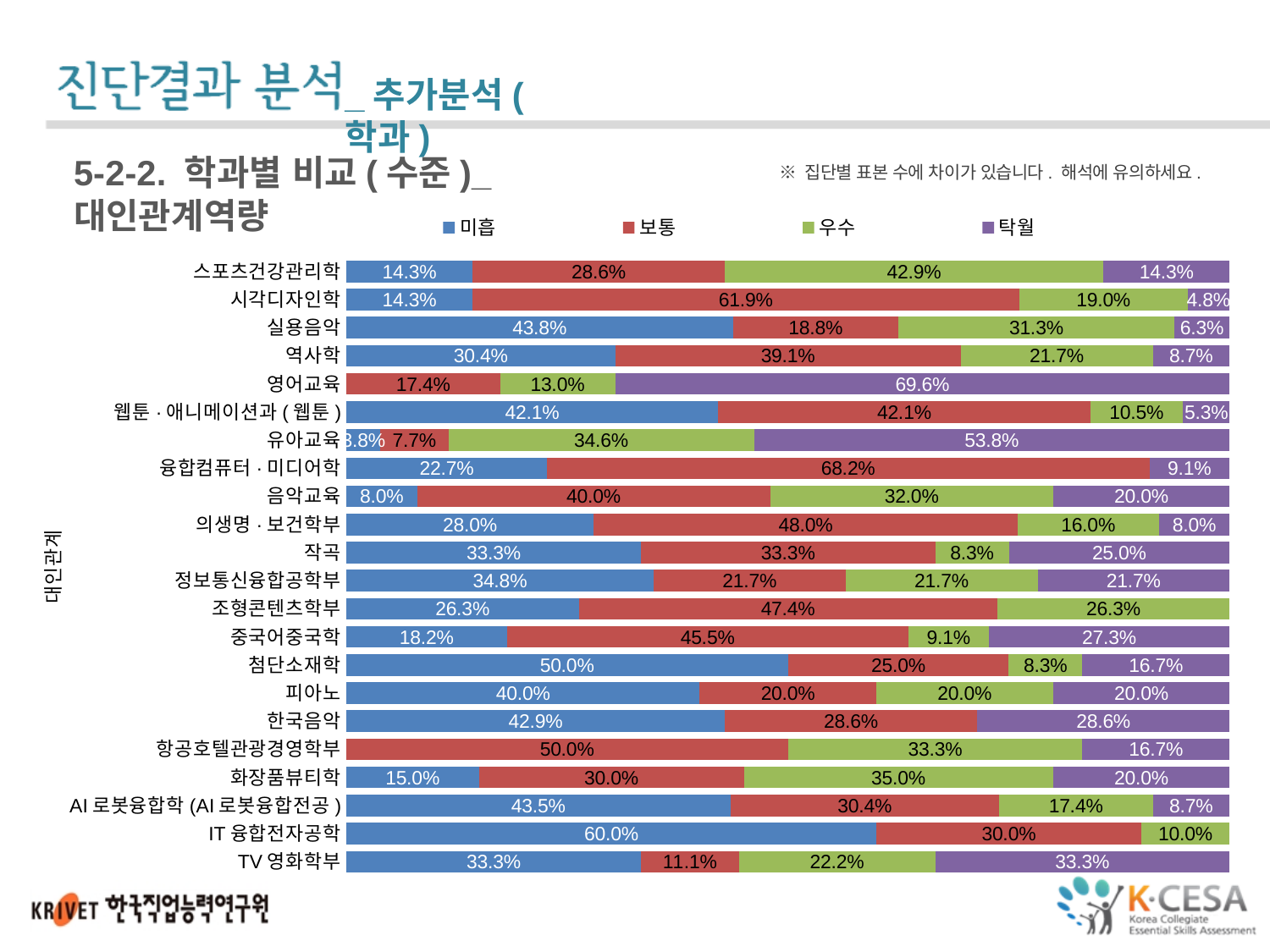

_추가분석(학과)
5-2-2. 학과별 비교(수준)_대인관계역량
※ 집단별 표본 수에 차이가 있습니다. 해석에 유의하세요.

### Chart

| Category | 미흡 | 보통 | 우수 | 탁월 |
|---|---|---|---|---|
| 스포츠건강관리학 | 0.14285714285714285 | 0.2857142857142857 | 0.42857142857142855 | 0.14285714285714285 |
| 시각디자인학 | 0.14285714285714285 | 0.6190476190476191 | 0.19047619047619047 | 0.047619047619047616 |
| 실용음악 | 0.4375 | 0.1875 | 0.3125 | 0.0625 |
| 역사학 | 0.30434782608695654 | 0.391304347826087 | 0.21739130434782608 | 0.08695652173913043 |
| 영어교육 | None | 0.17391304347826086 | 0.13043478260869565 | 0.6956521739130435 |
| 웹툰·애니메이션과(웹툰) | 0.42105263157894735 | 0.42105263157894735 | 0.10526315789473684 | 0.05263157894736842 |
| 유아교육 | 0.038461538461538464 | 0.07692307692307693 | 0.34615384615384615 | 0.5384615384615384 |
| 융합컴퓨터·미디어학 | 0.22727272727272727 | 0.6818181818181818 | None | 0.09090909090909091 |
| 음악교육 | 0.08 | 0.4 | 0.32 | 0.2 |
| 의생명·보건학부 | 0.28 | 0.48 | 0.16 | 0.08 |
| 작곡 | 0.33333333333333326 | 0.33333333333333326 | 0.08333333333333331 | 0.25 |
| 정보통신융합공학부 | 0.34782608695652173 | 0.21739130434782608 | 0.21739130434782608 | 0.21739130434782608 |
| 조형콘텐츠학부 | 0.2631578947368421 | 0.47368421052631576 | 0.2631578947368421 | None |
| 중국어중국학 | 0.18181818181818182 | 0.45454545454545453 | 0.09090909090909091 | 0.2727272727272727 |
| 첨단소재학 | 0.5 | 0.25 | 0.08333333333333331 | 0.16666666666666663 |
| 피아노 | 0.4 | 0.2 | 0.2 | 0.2 |
| 한국음악 | 0.42857142857142855 | 0.2857142857142857 | None | 0.2857142857142857 |
| 항공호텔관광경영학부 | None | 0.5 | 0.33333333333333326 | 0.16666666666666663 |
| 화장품뷰티학 | 0.15 | 0.3 | 0.35 | 0.2 |
| AI로봇융합학(AI로봇융합전공) | 0.43478260869565216 | 0.30434782608695654 | 0.17391304347826086 | 0.08695652173913043 |
| IT융합전자공학 | 0.6 | 0.3 | 0.1 | None |
| TV영화학부 | 0.33333333333333326 | 0.1111111111111111 | 0.2222222222222222 | 0.33333333333333326 |